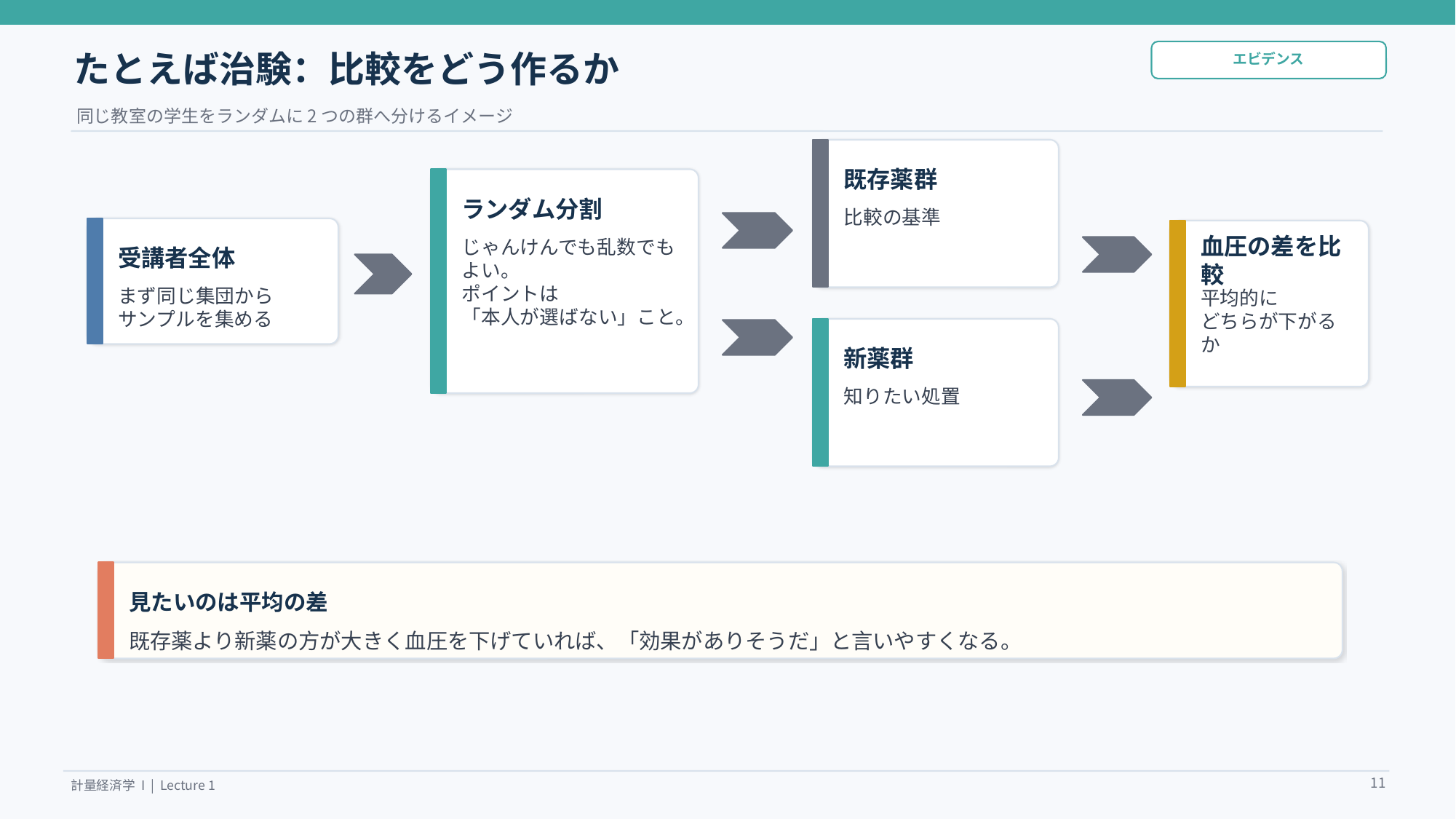

たとえば治験：比較をどう作るか

エビデンス
同じ教室の学生をランダムに2つの群へ分けるイメージ

既存薬群

ランダム分割
比較の基準

じゃんけんでも乱数でもよい。
ポイントは
「本人が選ばない」こと。

受講者全体
血圧の差を比較

まず同じ集団から
サンプルを集める
平均的に
どちらが下がるか

新薬群

知りたい処置

見たいのは平均の差
既存薬より新薬の方が大きく血圧を下げていれば、「効果がありそうだ」と言いやすくなる。

11
計量経済学 I  |  Lecture 1